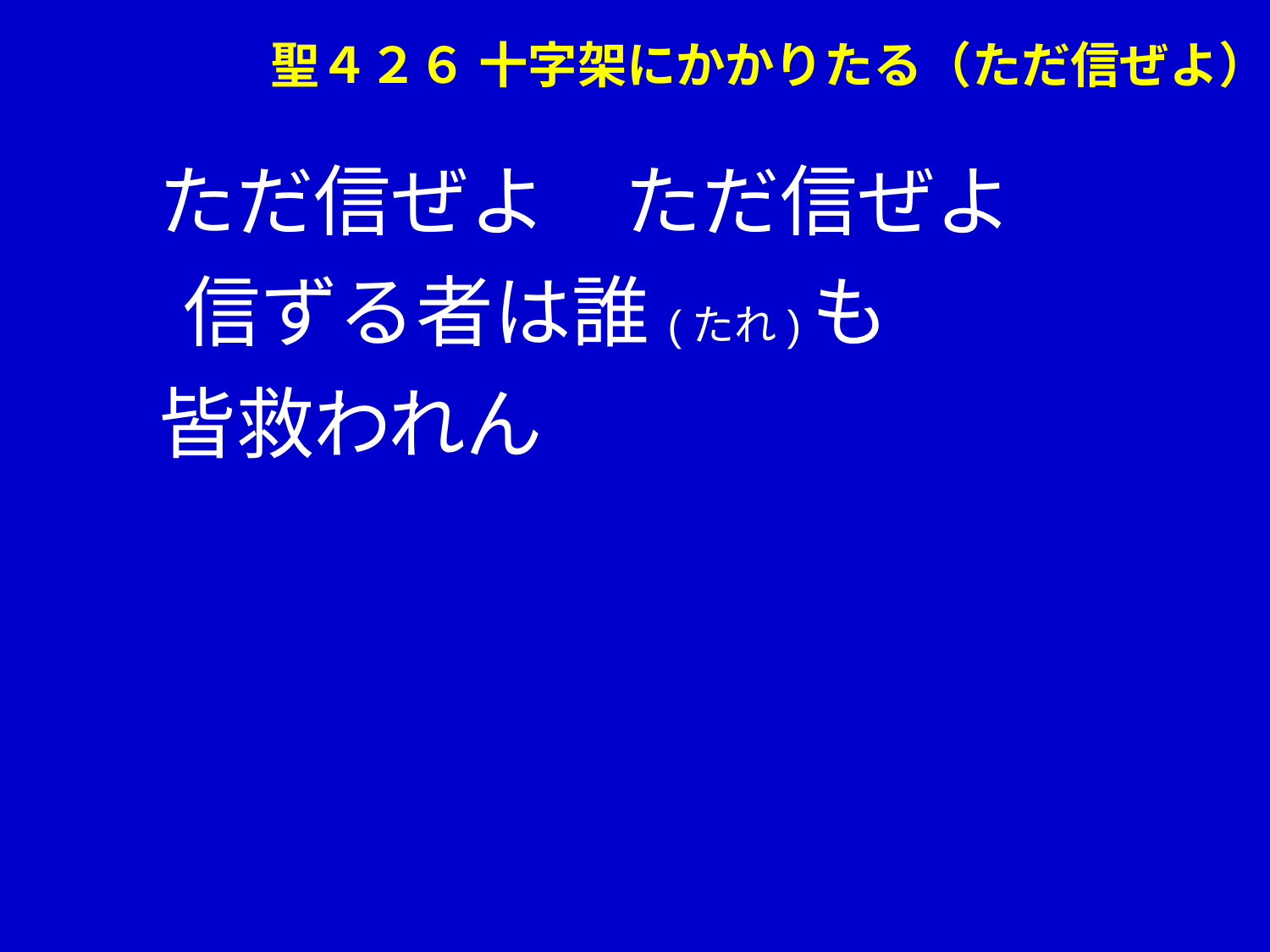

聖４２６ 十字架にかかりたる（ただ信ぜよ）
    ただ信ぜよ　ただ信ぜよ
　  信ずる者は誰(たれ)も
    皆救われん